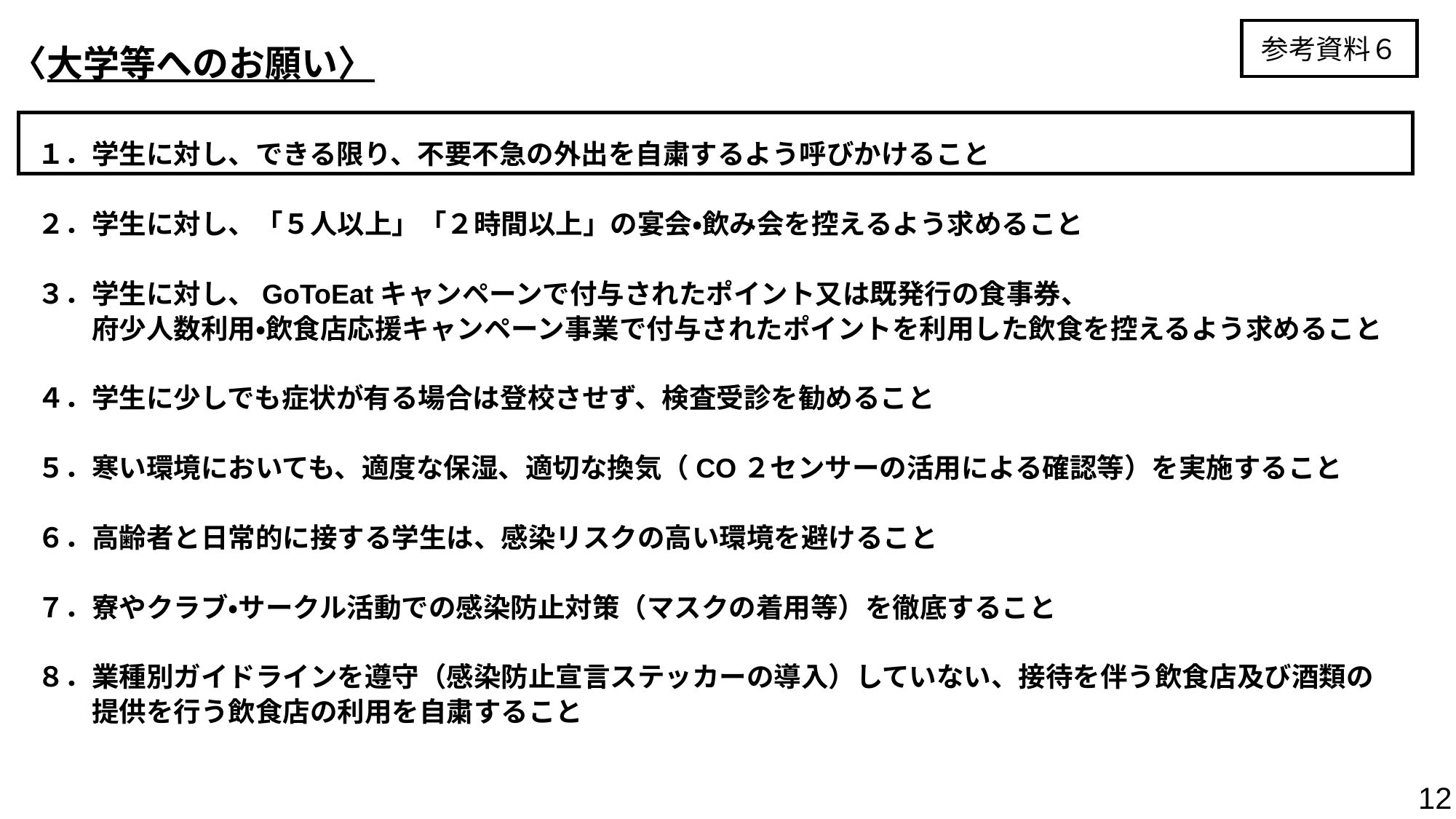

参考資料６
〈大学等へのお願い〉

１．学生に対し、できる限り、不要不急の外出を自粛するよう呼びかけること

２．学生に対し、「５人以上」「２時間以上」の宴会・飲み会を控えるよう求めること

３．学生に対し、GoToEatキャンペーンで付与されたポイント又は既発行の食事券、
　　府少人数利用・飲食店応援キャンペーン事業で付与されたポイントを利用した飲食を控えるよう求めること

４．学生に少しでも症状が有る場合は登校させず、検査受診を勧めること

５．寒い環境においても、適度な保湿、適切な換気（CO２センサーの活用による確認等）を実施すること

６．高齢者と日常的に接する学生は、感染リスクの高い環境を避けること

７．寮やクラブ・サークル活動での感染防止対策（マスクの着用等）を徹底すること

８．業種別ガイドラインを遵守（感染防止宣言ステッカーの導入）していない、接待を伴う飲食店及び酒類の
　　提供を行う飲食店の利用を自粛すること
12